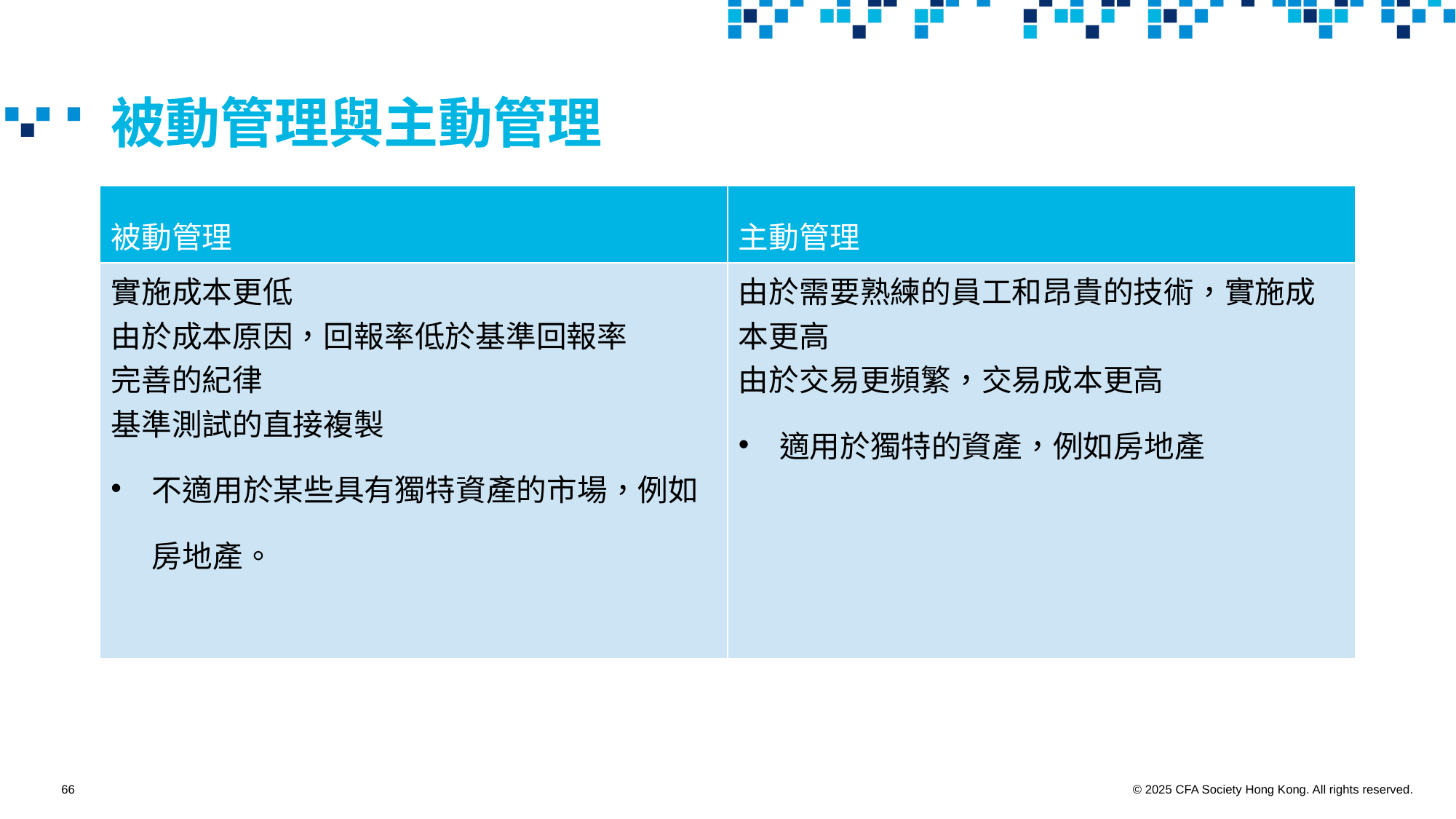

# 被動管理與主動管理
| 被動管理 | 主動管理 |
| --- | --- |
| 實施成本更低 由於成本原因，回報率低於基準回報率 完善的紀律 基準測試的直接複製 不適用於某些具有獨特資產的市場，例如房地產。 | 由於需要熟練的員工和昂貴的技術，實施成本更高 由於交易更頻繁，交易成本更高 適用於獨特的資產，例如房地產 |
66
© 2025 CFA Society Hong Kong. All rights reserved.